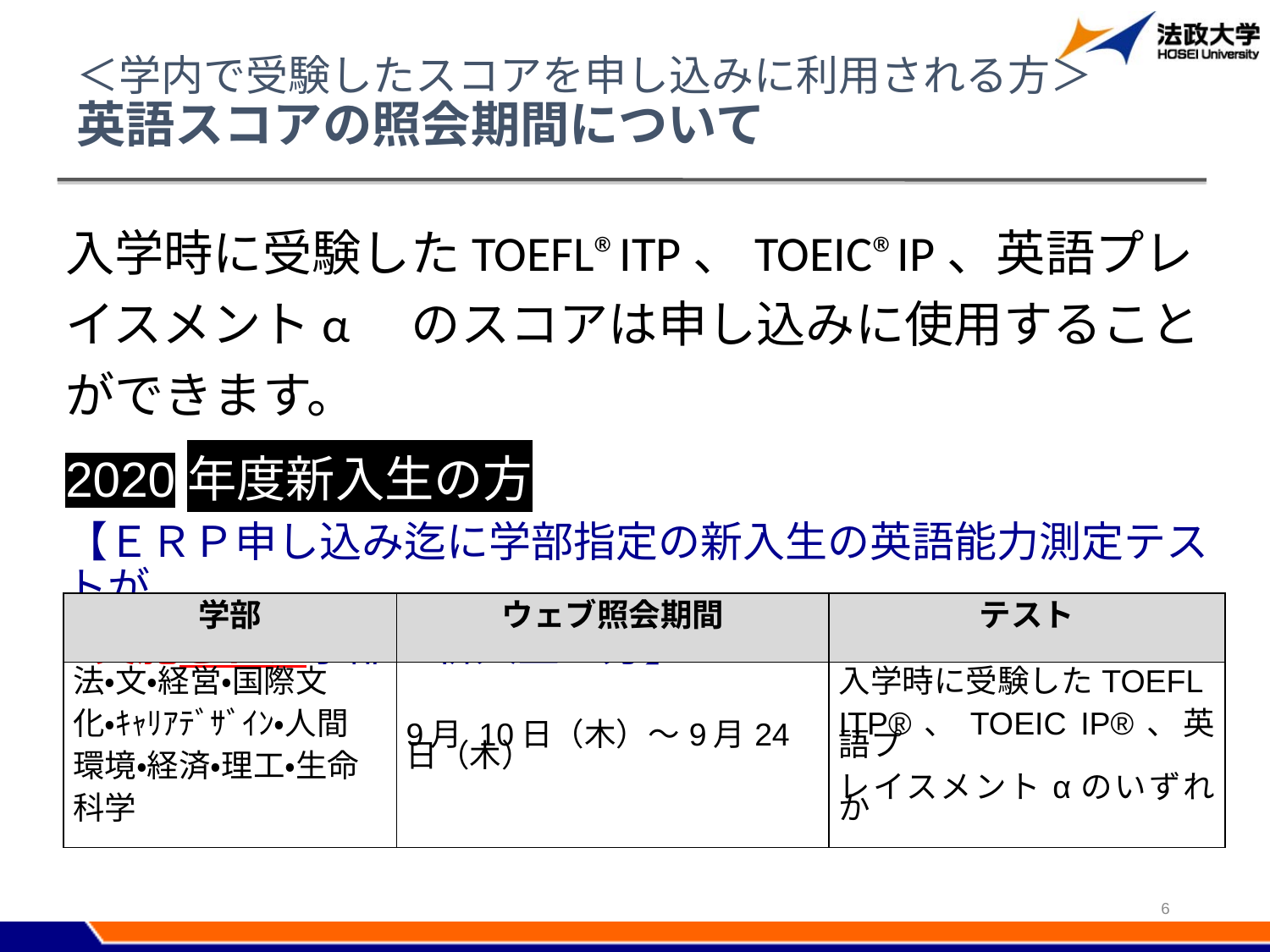

# ＜学内で受験したスコアを申し込みに利用される方＞ 英語スコアの照会期間について
入学時に受験したTOEFL®ITP、TOEIC®IP、英語プレイスメントα　のスコアは申し込みに使用することができます。
2020年度新入生の方
【ＥＲＰ申し込み迄に学部指定の新入生の英語能力測定テストが
  実施された学部の新入生の方】

| 学部 | ウェブ照会期間 | テスト |
| --- | --- | --- |
| 法・文・経営・国際文 化・ｷｬﾘｱﾃﾞｻﾞｲﾝ・人間 環境・経済・理工・生命 科学 | 9月 10日（木）～9月24日（木） | 入学時に受験したTOEFL ITP®、TOEIC IP®、英語プ レイスメントαのいずれか |
6